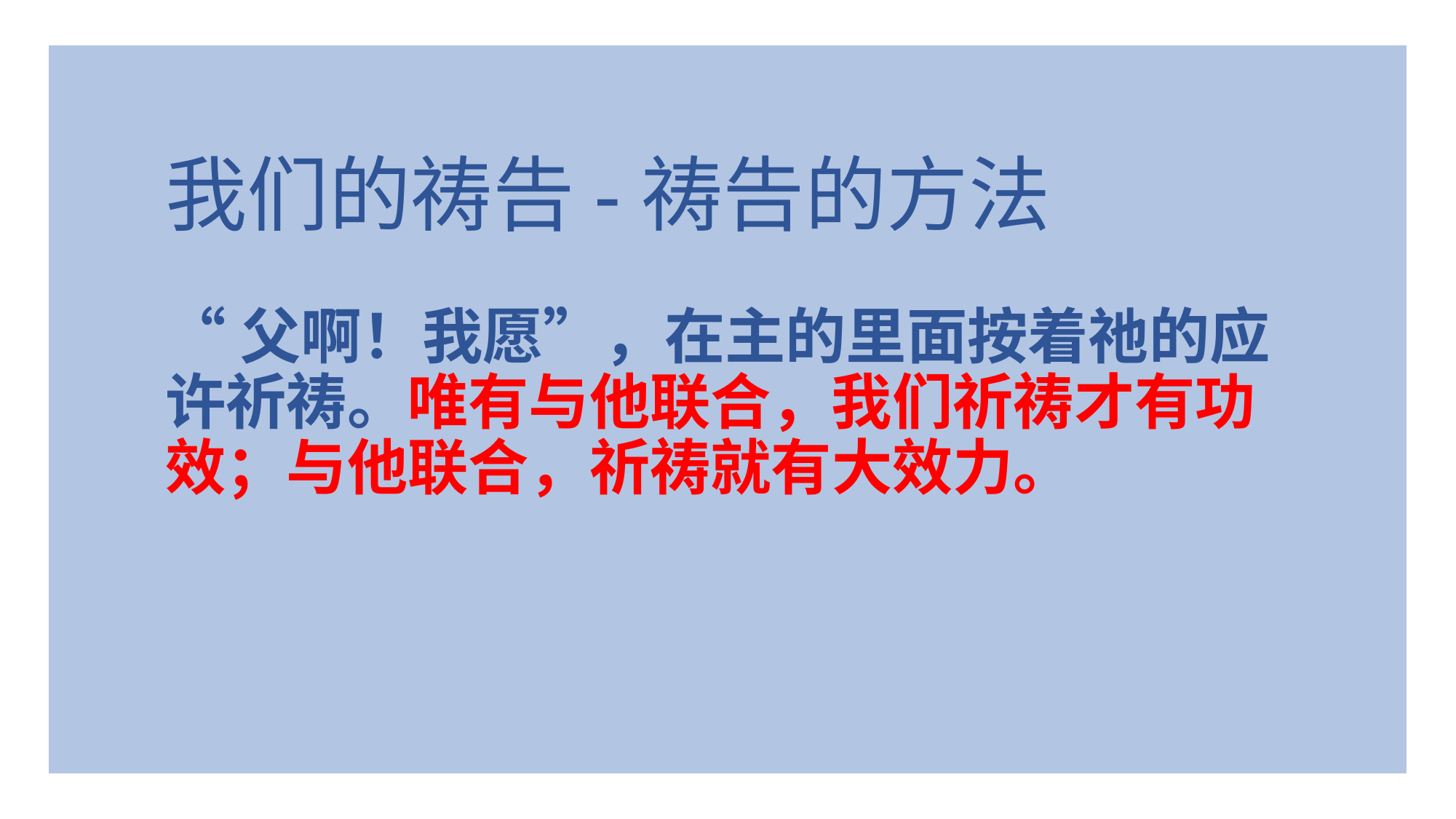

我们的祷告-祷告的方法
“父啊！我愿”，在主的里面按着祂的应许祈祷。唯有与他联合，我们祈祷才有功效；与他联合，祈祷就有大效力。